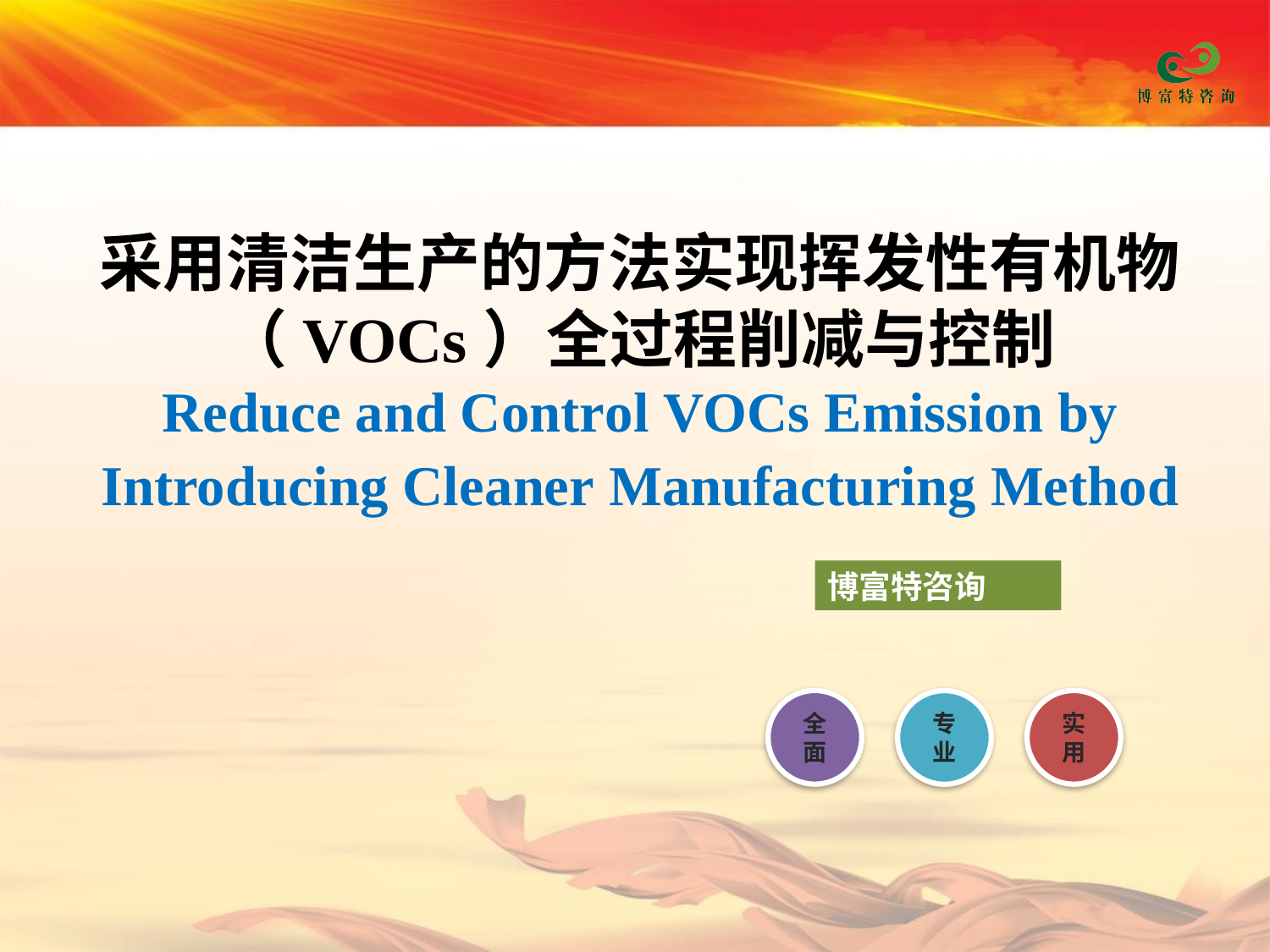

# 采用清洁生产的方法实现挥发性有机物
（VOCs）全过程削减与控制
Reduce and Control VOCs Emission by
Introducing Cleaner Manufacturing Method
博富特咨询
全面
实用
专业